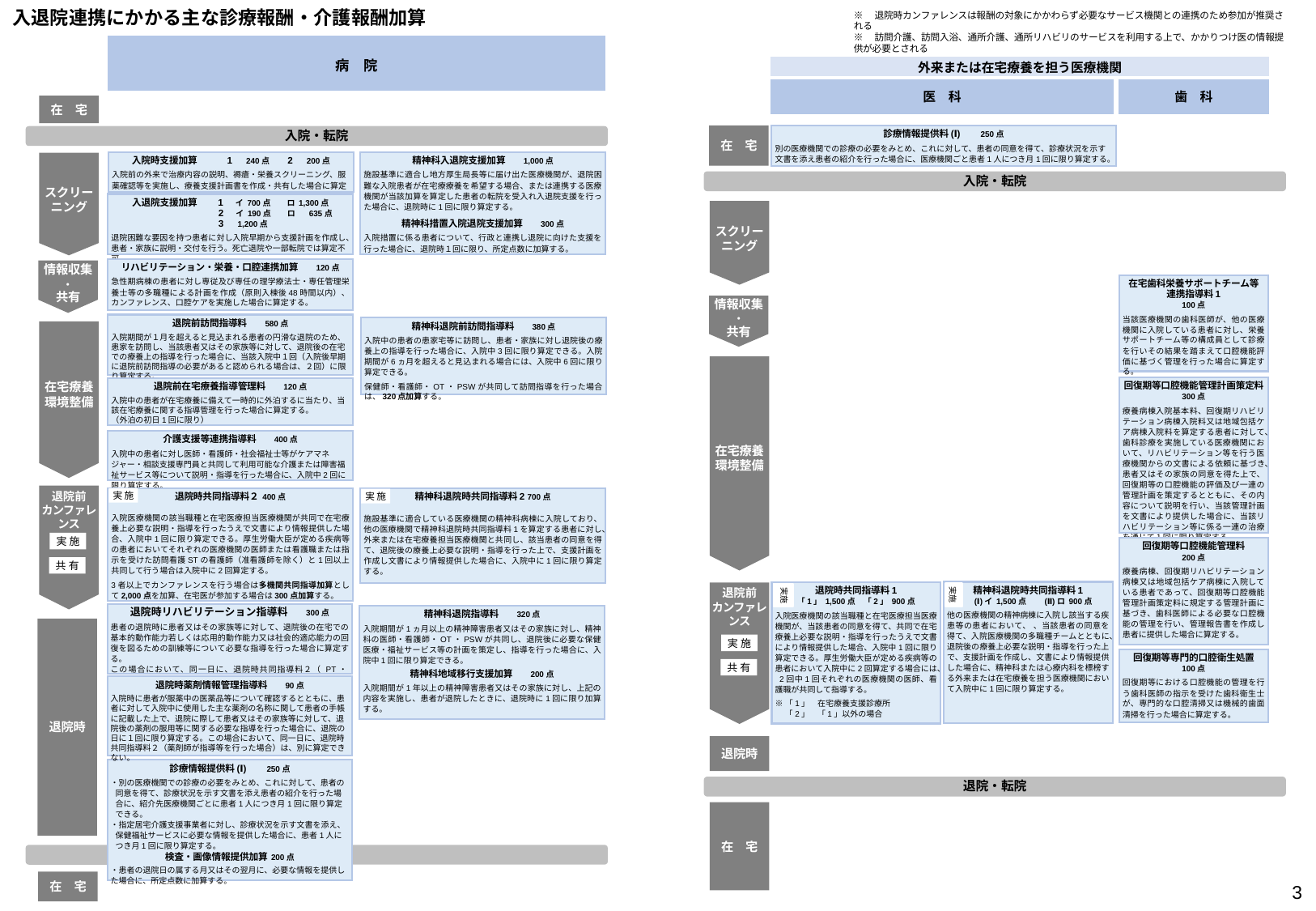

入退院連携にかかる主な診療報酬・介護報酬加算
病　院
在　宅
スクリー
ニング
情報収集
・
共有
在宅療養
環境整備
退院前
カンファレンス

退院時
在　宅
実 施
共 有
入院・転院
入院時支援加算　　　1　240点　　2　200点
入院前の外来で治療内容の説明、褥瘡・栄養スクリーニング、服薬確認等を実施し、療養支援計画書を作成・共有した場合に算定する。
精神科入退院支援加算　　1,000点
施設基準に適合し地方厚生局長等に届け出た医療機関が、退院困難な入院患者が在宅療療養を希望する場合、または連携する医療機関が当該加算を算定した患者の転院を受入れ入退院支援を行った場合に、退院時に1回に限り算定する。
精神科措置入院退院支援加算　　300点
入院措置に係る患者について、行政と連携し退院に向けた支援を行った場合に、退院時１回に限り、所定点数に加算する。
入退院支援加算　　1　 イ 700点　　ロ 1,300点
2　 イ 190点　　ロ 　 635点
3　 1,200点
退院困難な要因を持つ患者に対し入院早期から支援計画を作成し、患者・家族に説明・交付を行う。死亡退院や一部転院では算定不可。
リハビリテーション・栄養・口腔連携加算　　120点
急性期病棟の患者に対し専従及び専任の理学療法士・専任管理栄養士等の多職種による計画を作成（原則入棟後48時間以内）、カンファレンス、口腔ケアを実施した場合に算定する。
退院前訪問指導料　　580点
入院期間が１月を超えると見込まれる患者の円滑な退院のため、 患家を訪問し、当該患者又はその家族等に対して、退院後の在宅での療養上の指導を行った場合に、当該入院中１回（入院後早期に退院前訪問指導の必要があると認められる場合は、２回）に限り算定する。
精神科退院前訪問指導料　　380点
入院中の患者の患家宅等に訪問し、患者・家族に対し退院後の療養上の指導を行った場合に、入院中3回に限り算定できる。入院期間が6ヵ月を超えると見込まれる場合には、入院中6回に限り算定できる。
保健師・看護師・OT・PSWが共同して訪問指導を行った場合は、320点加算する。
退院前在宅療養指導管理料　　120点
入院中の患者が在宅療養に備えて一時的に外泊するに当たり、当該在宅療養に関する指導管理を行った場合に算定する。
（外泊の初日1回に限り）
介護支援等連携指導料　　400点
入院中の患者に対し医師・看護師・社会福祉士等がケアマネジャー・相談支援専門員と共同して利用可能な介護または障害福祉サービス等について説明・指導を行った場合に、入院中2回に限り算定する。
退院時共同指導料２ 400点

入院医療機関の該当職種と在宅医療担当医療機関が共同で在宅療養上必要な説明・指導を行ったうえで文書により情報提供した場合、入院中1回に限り算定できる。厚生労働大臣が定める疾病等の患者においてそれぞれの医療機関の医師または看護職または指示を受けた訪問看護STの看護師（准看護師を除く）と1回以上共同して行う場合は入院中に2回算定する。
3者以上でカンファレンスを行う場合は多機関共同指導加算として2,000点を加算、在宅医が参加する場合は300点加算する。
実 施
精神科退院時共同指導料2 700点

施設基準に適合している医療機関の精神科病棟に入院しており、他の医療機関で精神科退院時共同指導料1を算定する患者に対し、外来または在宅療養担当医療機関と共同し、該当患者の同意を得て、退院後の療養上必要な説明・指導を行った上で、支援計画を作成し文書により情報提供した場合に、入院中に1回に限り算定する。
実 施
退院時リハビリテーション指導料　　300点
患者の退院時に患者又はその家族等に対して、退院後の在宅での基本的動作能力若しくは応用的動作能力又は社会的適応能力の回復を図るための訓練等について必要な指導を行った場合に算定する。
この場合において、同一日に、退院時共同指導料２（ PT・OT・STが指導等を行った場合に限る。）は、別に算定できない。
精神科退院指導料　　320点
入院期間が1ヵ月以上の精神障害患者又はその家族に対し、精神科の医師・看護師・OT・PSWが共同し、退院後に必要な保健医療・福祉サービス等の計画を策定し、指導を行った場合に、入院中1回に限り算定できる。
精神科地域移行支援加算　　200点
入院期間が1年以上の精神障害患者又はその家族に対し、上記の内容を実施し、患者が退院したときに、退院時に1回に限り加算する。
退院時薬剤情報管理指導料　　90点
入院時に患者が服薬中の医薬品等について確認するとともに、患者に対して入院中に使用した主な薬剤の名称に関して患者の手帳に記載した上で、退院に際して患者又はその家族等に対して、退院後の薬剤の服用等に関する必要な指導を行った場合に、退院の日に１回に限り算定する。この場合において、同一日に、退院時共同指導料２（薬剤師が指導等を行った場合）は、別に算定できない。
診療情報提供料(Ⅰ)　　250点
・別の医療機関での診療の必要をみとめ、これに対して、患者の同意を得て、診療状況を示す文書を添え患者の紹介を行った場合に、紹介先医療機関ごとに患者1人につき月1回に限り算定できる。
・指定居宅介護支援事業者に対し、診療状況を示す文書を添え、保健福祉サービスに必要な情報を提供した場合に、患者1人につき月1回に限り算定する。
検査・画像情報提供加算 200点
・患者の退院日の属する月又はその翌月に、必要な情報を提供した場合に、所定点数に加算する。
退院・転院
※　退院時カンファレンスは報酬の対象にかかわらず必要なサービス機関との連携のため参加が推奨される
※　訪問介護、訪問入浴、通所介護、通所リハビリのサービスを利用する上で、かかりつけ医の情報提供が必要とされる
外来または在宅療養を担う医療機関
歯　科
医　科
在　宅
スクリー
ニング
情報収集
・
共有
在宅療養
環境整備
退院前
カンファレンス

退院時
在　宅
実 施
共 有
診療情報提供料(Ⅰ)　　250点
別の医療機関での診療の必要をみとめ、これに対して、患者の同意を得て、診療状況を示す文書を添え患者の紹介を行った場合に、医療機関ごと患者1人につき月1回に限り算定する。
入院・転院
在宅歯科栄養サポートチーム等
連携指導料1
100点
当該医療機関の歯科医師が、他の医療機関に入院している患者に対し、栄養サポートチーム等の構成員として診療を行いその結果を踏まえて口腔機能評価に基づく管理を行った場合に算定する。
回復期等口腔機能管理計画策定料
300点
療養病棟入院基本料、回復期リハビリテーション病棟入院料又は地域包括ケア病棟入院料を算定する患者に対して、歯科診療を実施している医療機関において、リハビリテーション等を行う医療機関からの文書による依頼に基づき、患者又はその家族の同意を得た上で、回復期等の口腔機能の評価及び一連の管理計画を策定するとともに、その内容について説明を行い、当該管理計画を文書により提供した場合に、当該リハビリテーション等に係る一連の治療を通じて１回に限り算定する。
回復期等口腔機能管理料
200点
療養病棟、回復期リハビリテーション病棟又は地域包括ケア病棟に入院している患者であって、回復期等口腔機能管理計画策定料に規定する管理計画に基づき、歯科医師による必要な口腔機能の管理を行い、管理報告書を作成し患者に提供した場合に算定する。
精神科退院時共同指導料1
　(Ⅰ)イ 1,500点　　(Ⅱ)ロ 900点
他の医療機関の精神病棟に入院し該当する疾患等の患者において、 、当該患者の同意を得て、入院医療機関の多職種チームとともに、退院後の療養上必要な説明・指導を行った上で、支援計画を作成し、文書により情報提供した場合に、精神科または心療内科を標榜する外来または在宅療養を担う医療機関において入院中に1回に限り算定する。
実施
退院時共同指導料1
「1」 1,500点　「2」 900点
入院医療機関の該当職種と在宅医療担当医療機関が、当該患者の同意を得て、共同で在宅療養上必要な説明・指導を行ったうえで文書により情報提供した場合、入院中1回に限り算定できる。厚生労働大臣が定める疾病等の患者において入院中に2回算定する場合には、 2回中1回それぞれの医療機関の医師、看護職が共同して指導する。
※「1」　在宅療養支援診療所
　 「2」　「1」以外の場合
実施
回復期等専門的口腔衛生処置
100点
回復期等における口腔機能の管理を行う歯科医師の指示を受けた歯科衛生士が、専門的な口腔清掃又は機械的歯面清掃を行った場合に算定する。
退院・転院
3